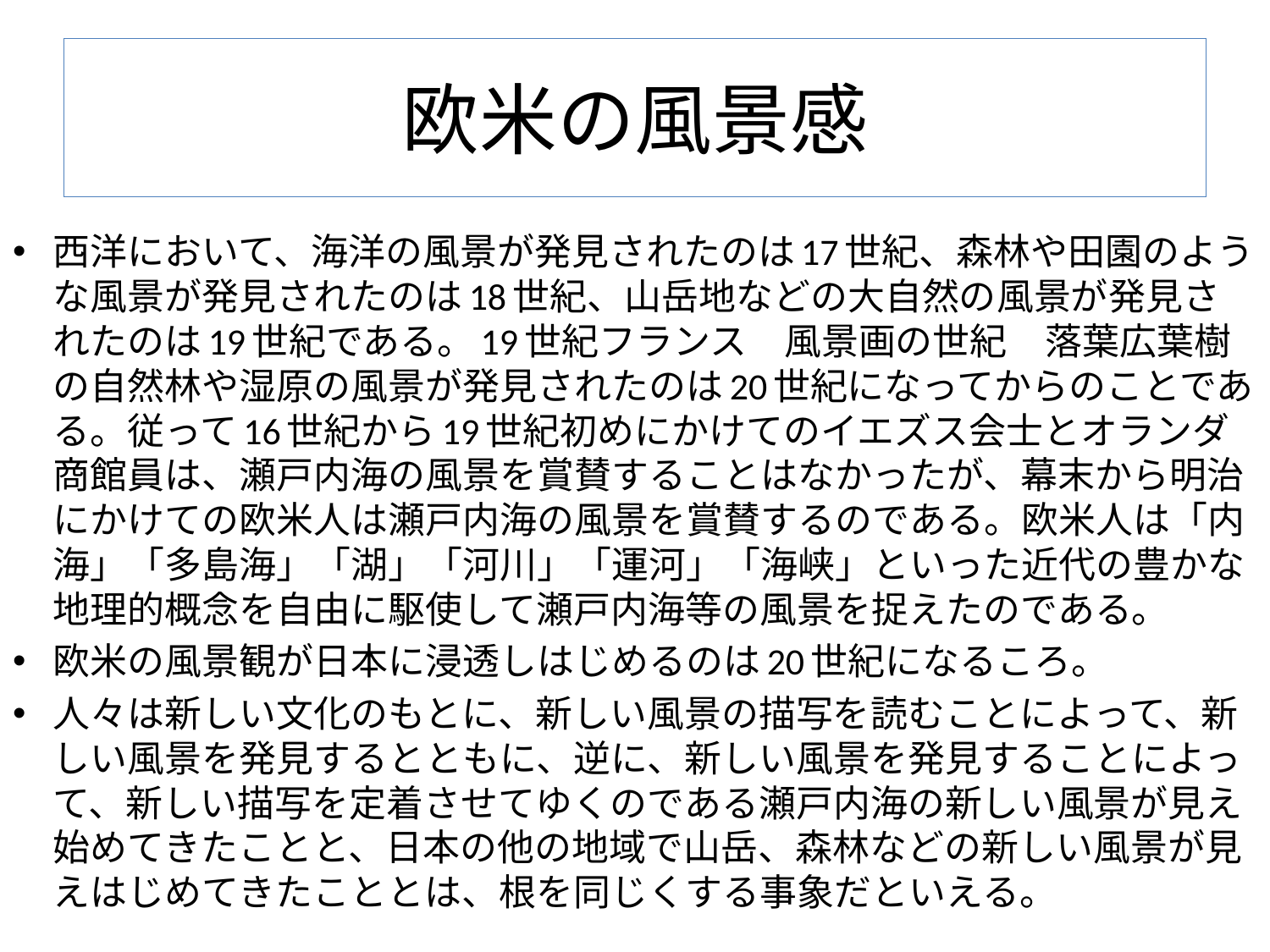

# 欧米の風景感
西洋において、海洋の風景が発見されたのは17世紀、森林や田園のような風景が発見されたのは18世紀、山岳地などの大自然の風景が発見されたのは19世紀である。19世紀フランス　風景画の世紀　落葉広葉樹の自然林や湿原の風景が発見されたのは20世紀になってからのことである。従って16世紀から19世紀初めにかけてのイエズス会士とオランダ商館員は、瀬戸内海の風景を賞賛することはなかったが、幕末から明治にかけての欧米人は瀬戸内海の風景を賞賛するのである。欧米人は「内海」「多島海」「湖」「河川」「運河」「海峡」といった近代の豊かな地理的概念を自由に駆使して瀬戸内海等の風景を捉えたのである。
欧米の風景観が日本に浸透しはじめるのは20世紀になるころ。
人々は新しい文化のもとに、新しい風景の描写を読むことによって、新しい風景を発見するとともに、逆に、新しい風景を発見することによって、新しい描写を定着させてゆくのである瀬戸内海の新しい風景が見え始めてきたことと、日本の他の地域で山岳、森林などの新しい風景が見えはじめてきたこととは、根を同じくする事象だといえる。